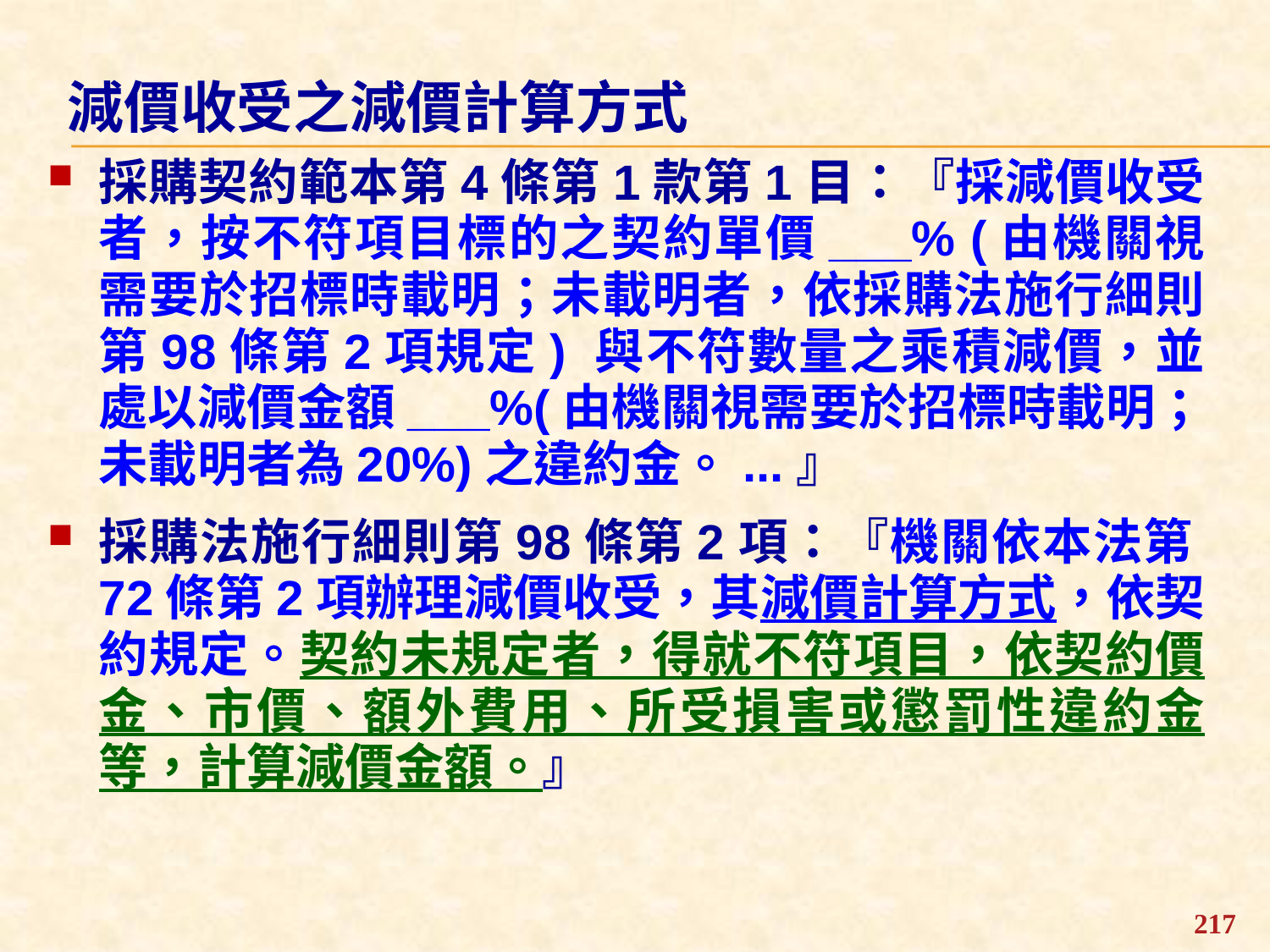

減價收受之減價計算方式
採購契約範本第4條第1款第1目：『採減價收受者，按不符項目標的之契約單價___% (由機關視需要於招標時載明；未載明者，依採購法施行細則第98條第2項規定) 與不符數量之乘積減價，並處以減價金額___%(由機關視需要於招標時載明；未載明者為20%)之違約金。...』
採購法施行細則第98條第2項：『機關依本法第72條第2項辦理減價收受，其減價計算方式，依契約規定。契約未規定者，得就不符項目，依契約價金、市價、額外費用、所受損害或懲罰性違約金等，計算減價金額。』
217